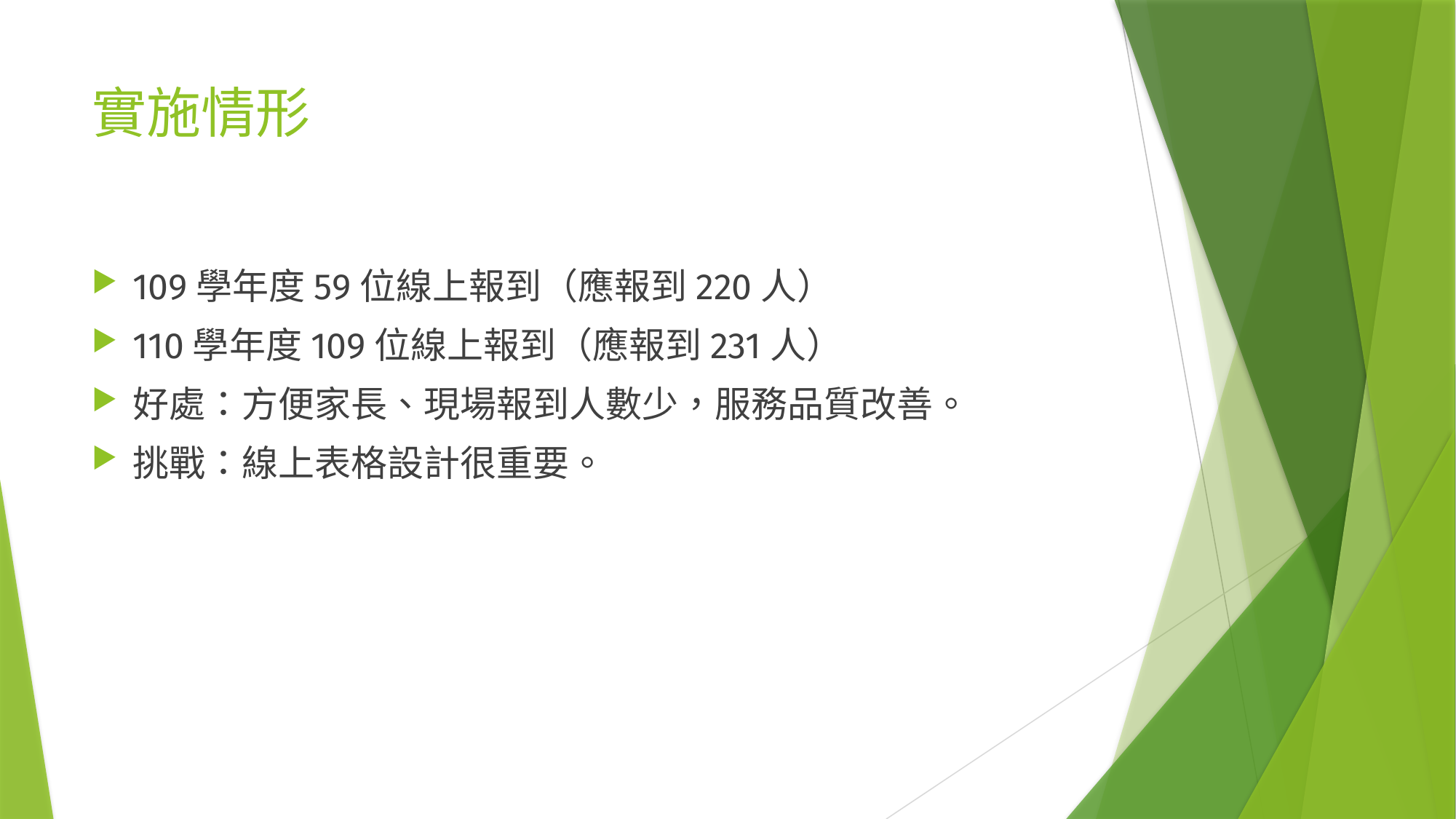

# 實施情形
109學年度59位線上報到（應報到220人）
110學年度109位線上報到（應報到231人）
好處：方便家長、現場報到人數少，服務品質改善。
挑戰：線上表格設計很重要。